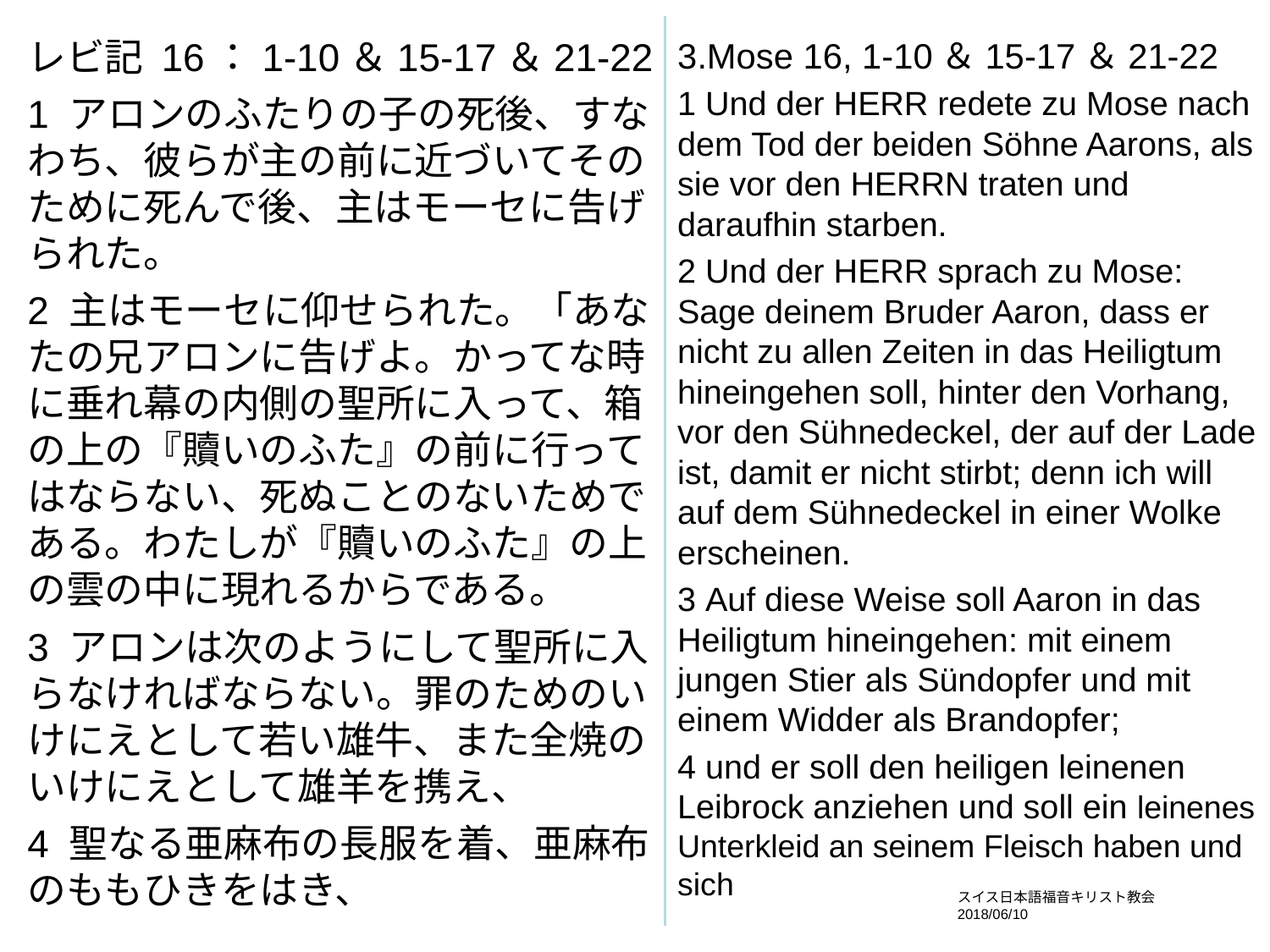

レビ記 16：1-10＆15-17＆21-22
1 アロンのふたりの子の死後、すなわち、彼らが主の前に近づいてそのために死んで後、主はモーセに告げられた。
2 主はモーセに仰せられた。「あなたの兄アロンに告げよ。かってな時に垂れ幕の内側の聖所に入って、箱の上の『贖いのふた』の前に行ってはならない、死ぬことのないためである。わたしが『贖いのふた』の上の雲の中に現れるからである。
3 アロンは次のようにして聖所に入らなければならない。罪のためのいけにえとして若い雄牛、また全焼のいけにえとして雄羊を携え、
4 聖なる亜麻布の長服を着、亜麻布のももひきをはき、
3.Mose 16, 1-10＆15-17＆21-22
1 Und der HERR redete zu Mose nach dem Tod der beiden Söhne Aarons, als sie vor den HERRN traten und daraufhin starben.
2 Und der HERR sprach zu Mose: Sage deinem Bruder Aaron, dass er nicht zu allen Zeiten in das Heiligtum hineingehen soll, hinter den Vorhang, vor den Sühnedeckel, der auf der Lade ist, damit er nicht stirbt; denn ich will auf dem Sühnedeckel in einer Wolke erscheinen.
3 Auf diese Weise soll Aaron in das Heiligtum hineingehen: mit einem jungen Stier als Sündopfer und mit einem Widder als Brandopfer;
4 und er soll den heiligen leinenen Leibrock anziehen und soll ein leinenes Unterkleid an seinem Fleisch haben und sich
スイス日本語福音キリスト教会　2018/06/10